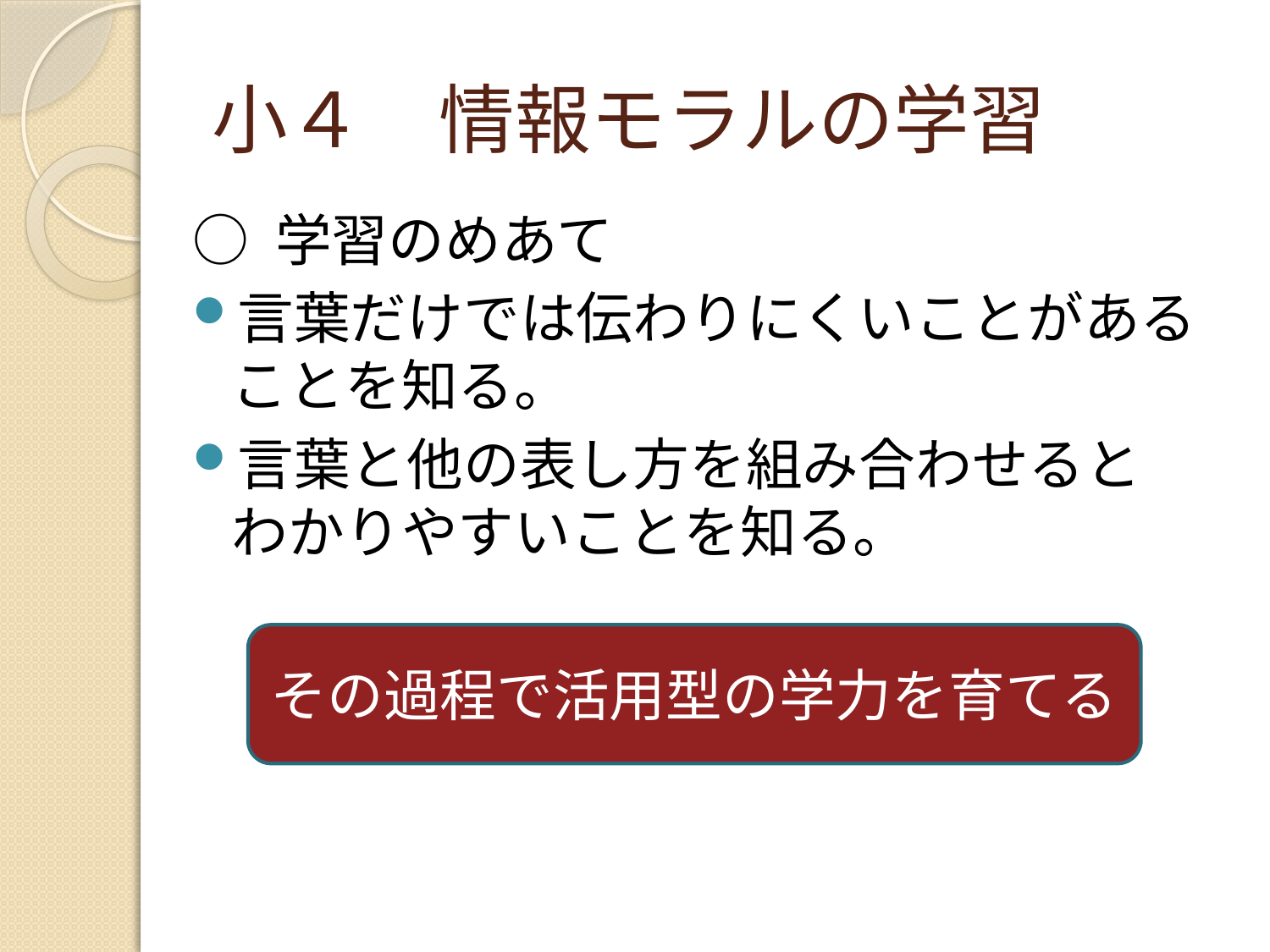

# 小４　情報モラルの学習
○ 学習のめあて
言葉だけでは伝わりにくいことがあることを知る。
言葉と他の表し方を組み合わせるとわかりやすいことを知る。

その過程で活用型の学力を育てる